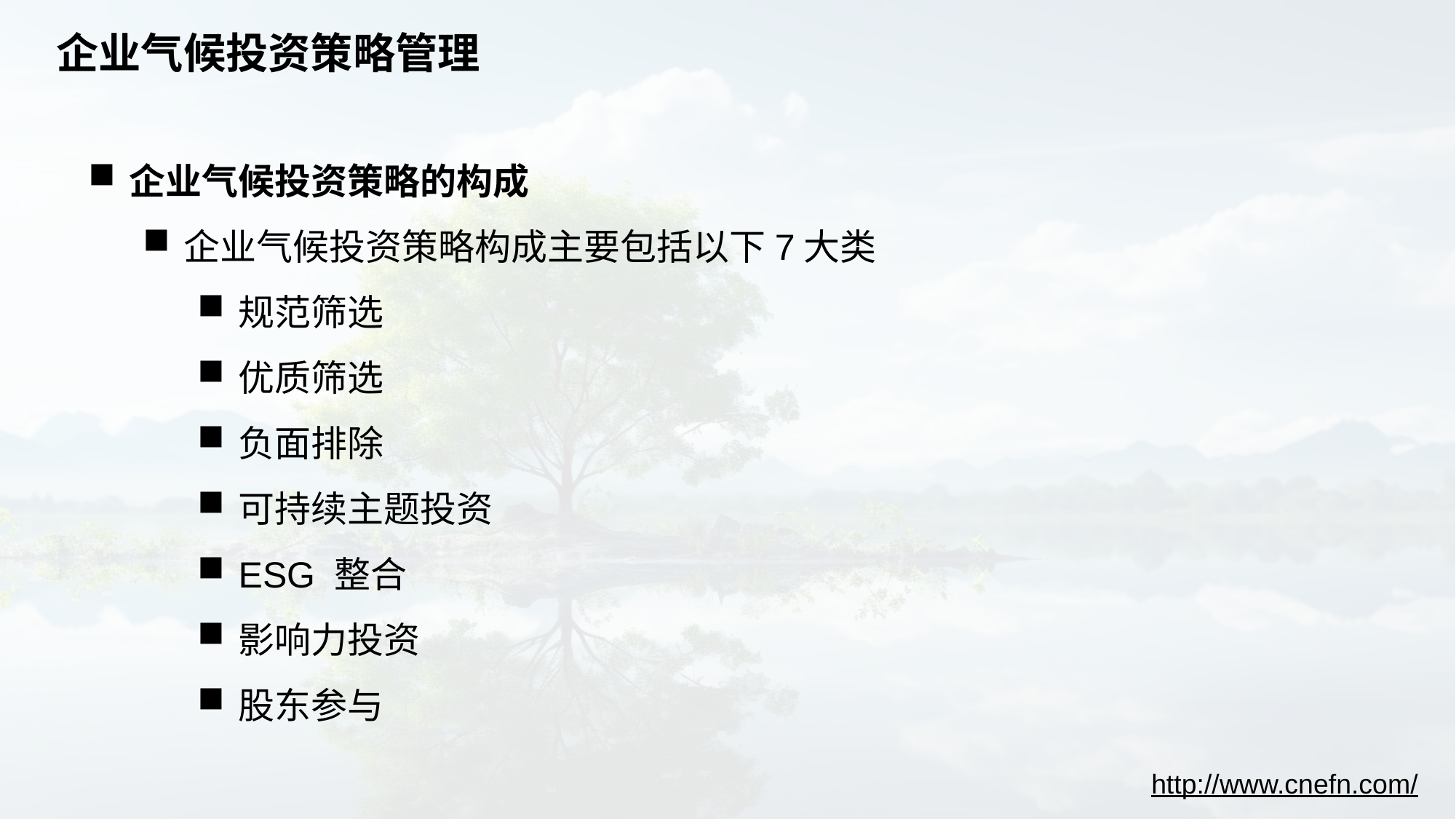

# 企业气候投资策略管理
企业气候投资策略的构成
企业气候投资策略构成主要包括以下7大类
规范筛选
优质筛选
负面排除
可持续主题投资
ESG 整合
影响力投资
股东参与